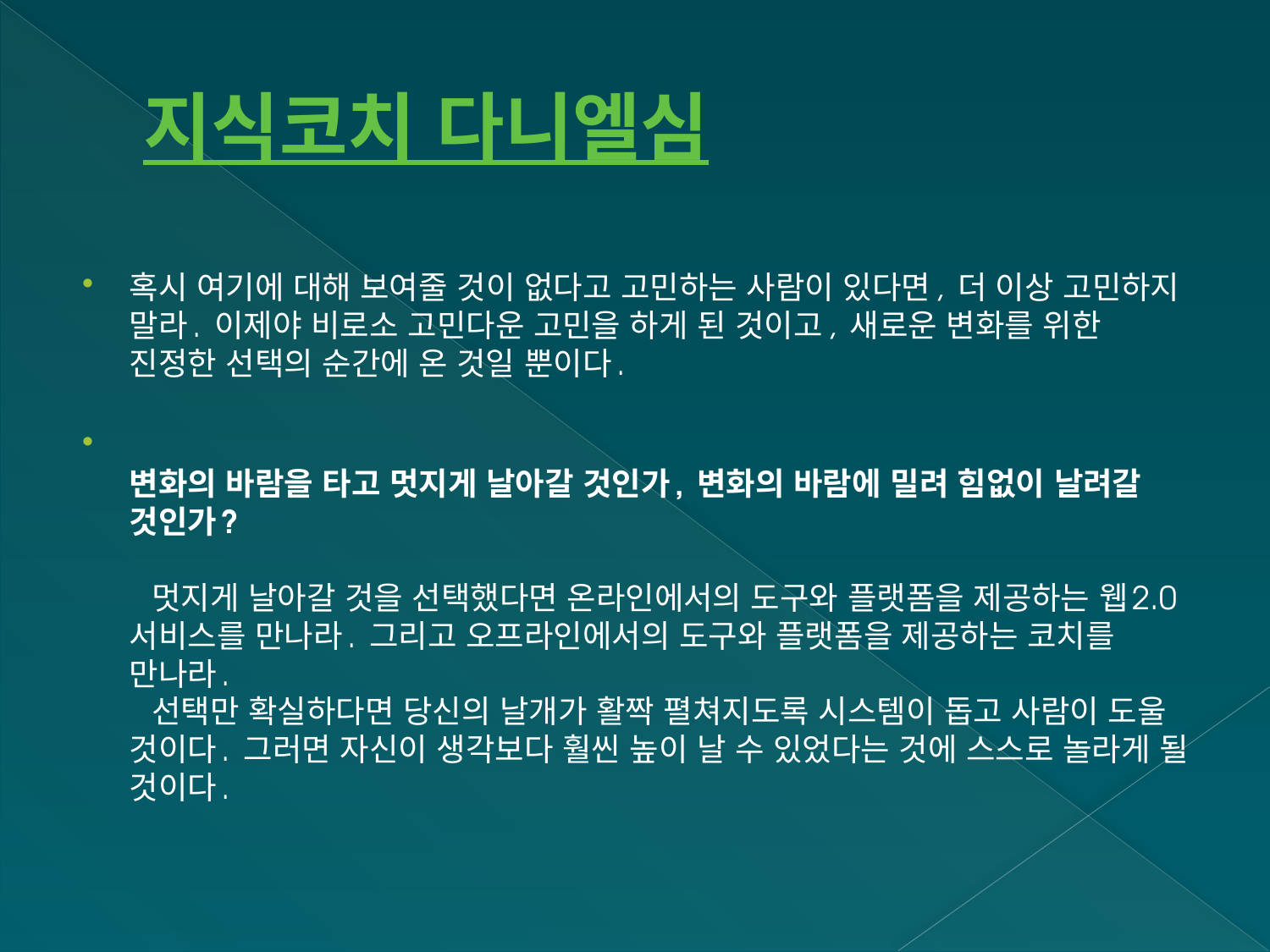

# 지식코치 다니엘심
혹시 여기에 대해 보여줄 것이 없다고 고민하는 사람이 있다면, 더 이상 고민하지 말라. 이제야 비로소 고민다운 고민을 하게 된 것이고, 새로운 변화를 위한 진정한 선택의 순간에 온 것일 뿐이다.
변화의 바람을 타고 멋지게 날아갈 것인가, 변화의 바람에 밀려 힘없이 날려갈 것인가? 
  멋지게 날아갈 것을 선택했다면 온라인에서의 도구와 플랫폼을 제공하는 웹2.0 서비스를 만나라. 그리고 오프라인에서의 도구와 플랫폼을 제공하는 코치를 만나라.
  선택만 확실하다면 당신의 날개가 활짝 펼쳐지도록 시스템이 돕고 사람이 도울 것이다. 그러면 자신이 생각보다 훨씬 높이 날 수 있었다는 것에 스스로 놀라게 될 것이다.